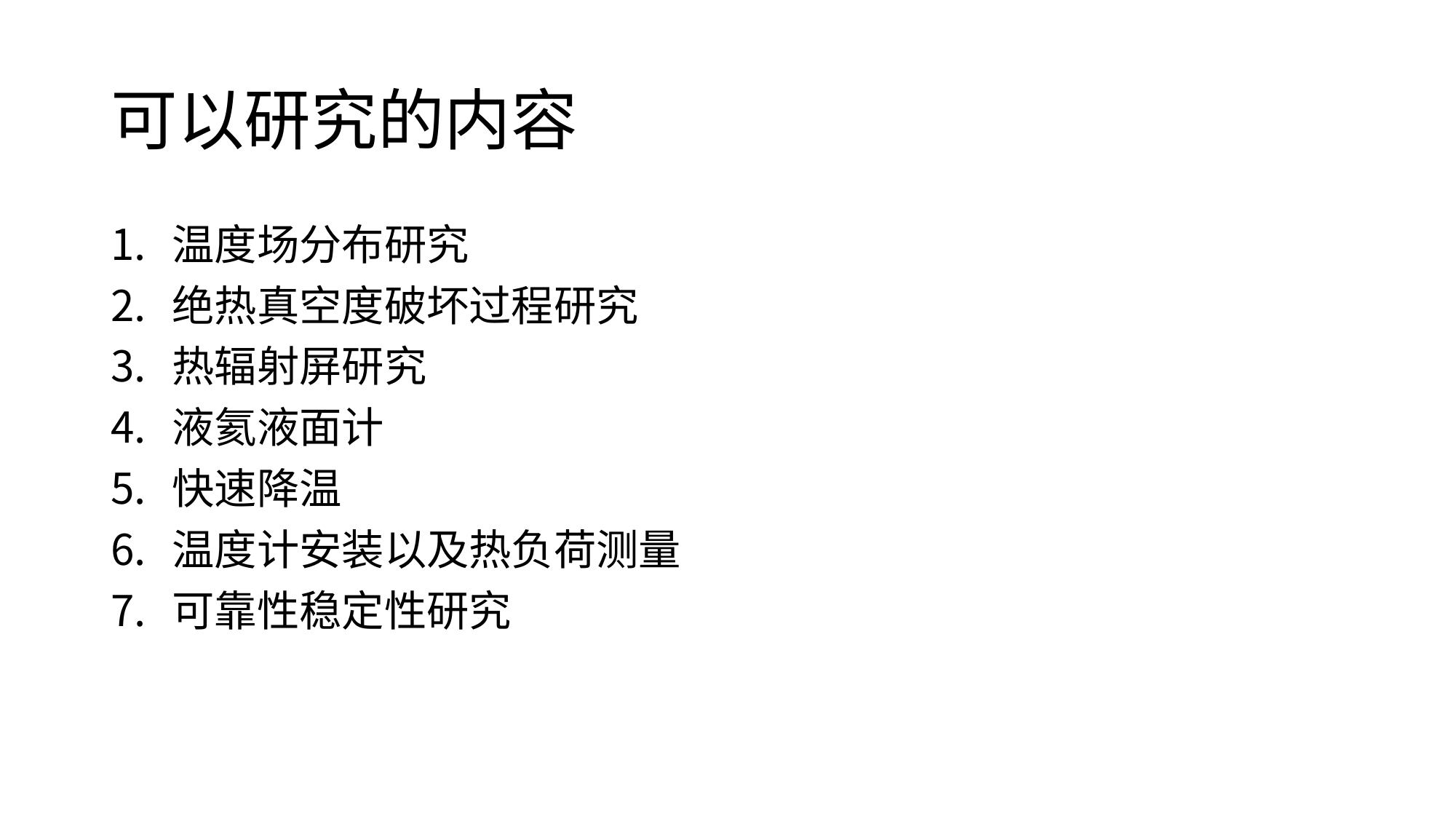

# 可以研究的内容
温度场分布研究
绝热真空度破坏过程研究
热辐射屏研究
液氦液面计
快速降温
温度计安装以及热负荷测量
可靠性稳定性研究